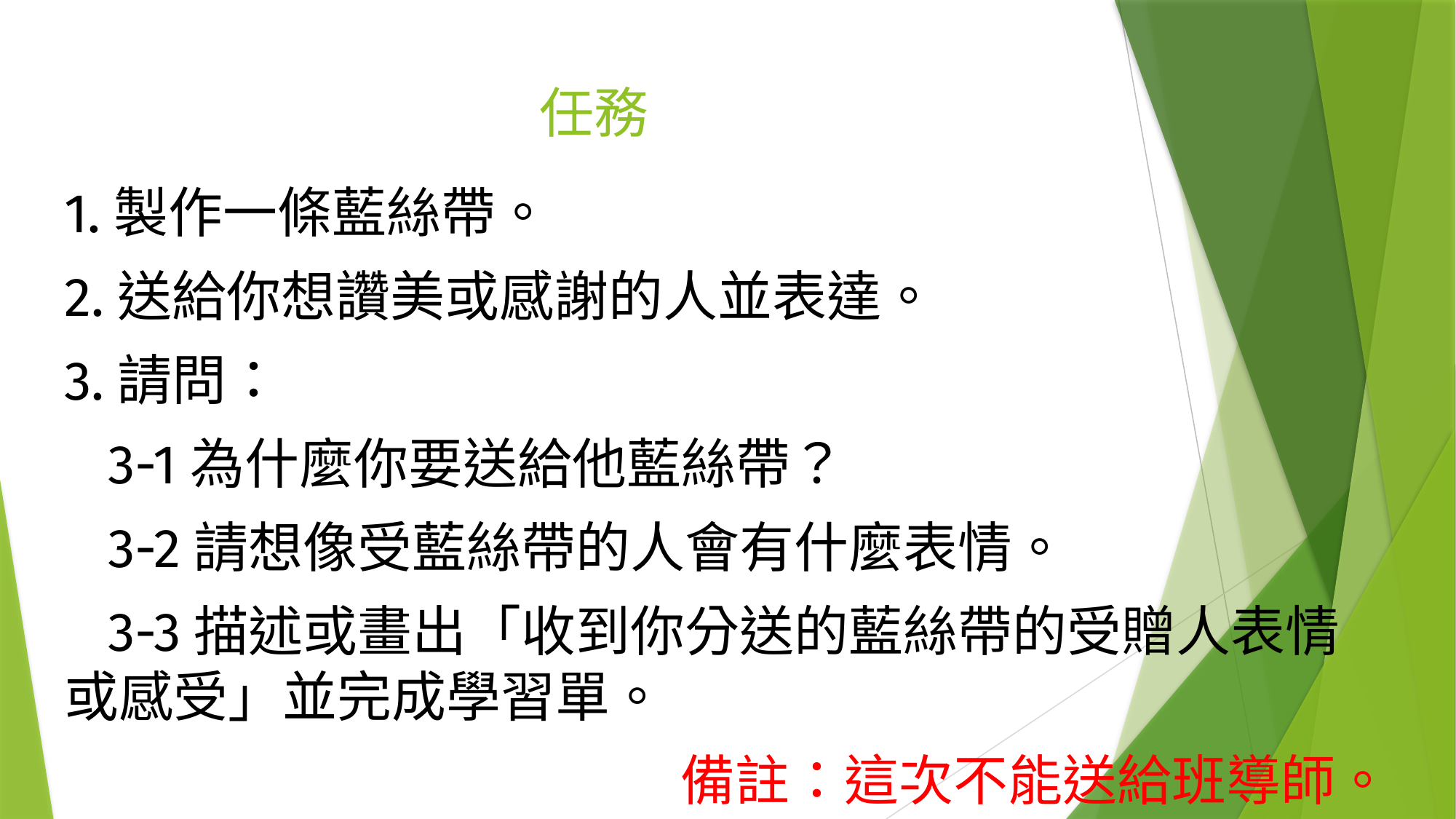

# 任務
1.製作一條藍絲帶。
2.送給你想讚美或感謝的人並表達。
3.請問：
   3-1為什麼你要送給他藍絲帶？
   3-2請想像受藍絲帶的人會有什麼表情。
   3-3描述或畫出「收到你分送的藍絲帶的受贈人表情或感受」並完成學習單。
備註：這次不能送給班導師。